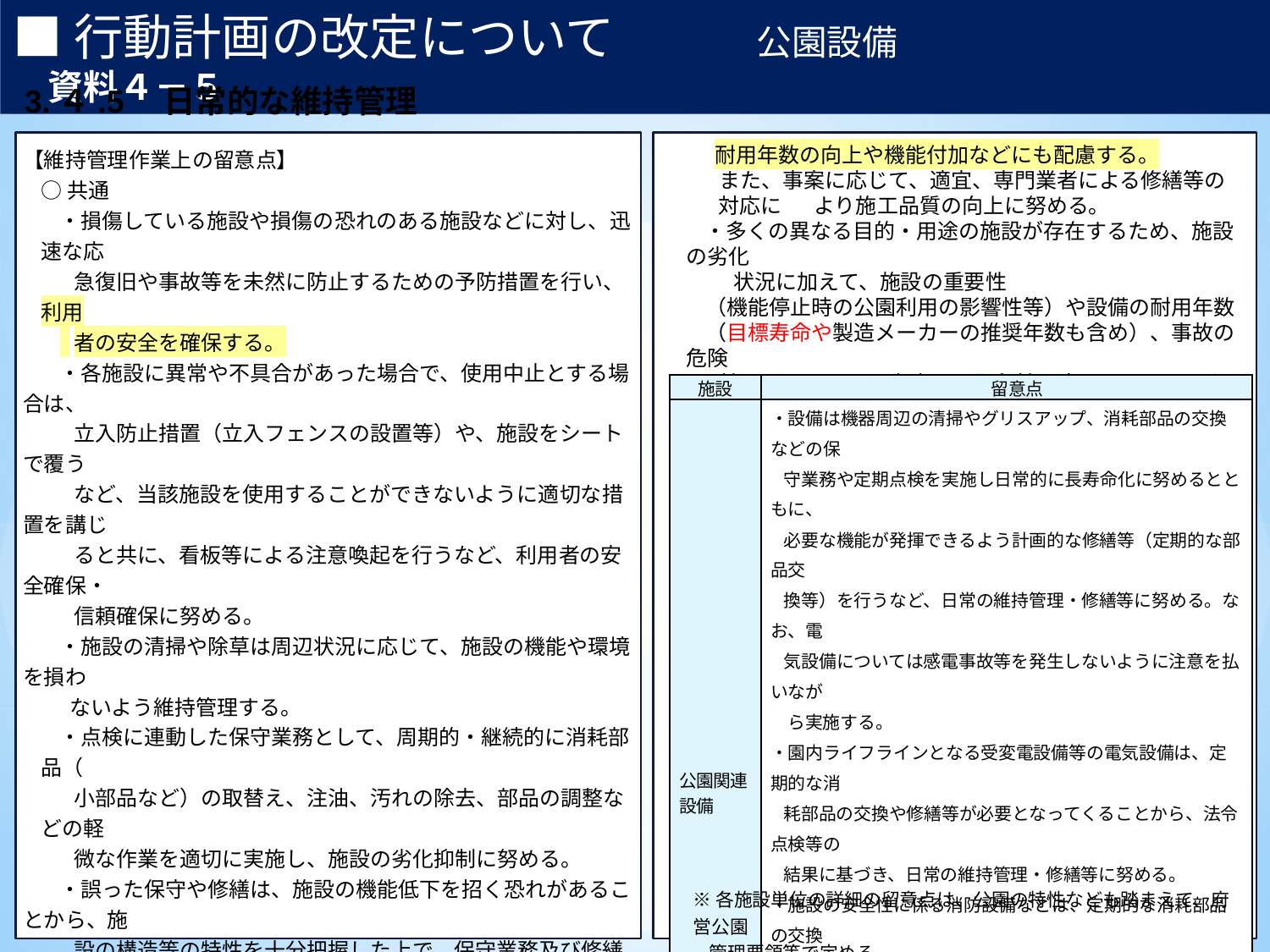

■行動計画の改定について　　　　公園設備　　　　　　　　　　　資料４－５
3.４.5　日常的な維持管理
(1)　基本的な考え方
【補足】	体制は主に行っている実施主体を記載しており、これによらない場合もある。
※1	日常点検の頻度は当該路線により異なり、交通量2万台/日以上の路線では週2回、それ以外では週1回の頻度で実施。
※2	臨時的に行う緊急点検等は必要に応じて随意実施。

【維持管理作業上の留意点】
○共通
・損傷している施設や損傷の恐れのある施設などに対し、迅速な応
  急復旧や事故等を未然に防止するための予防措置を行い、利用
  者の安全を確保する。
・各施設に異常や不具合があった場合で、使用中止とする場合は、
  立入防止措置（立入フェンスの設置等）や、施設をシートで覆う
  など、当該施設を使用することができないように適切な措置を講じ
  ると共に、看板等による注意喚起を行うなど、利用者の安全確保・
  信頼確保に努める。
・施設の清掃や除草は周辺状況に応じて、施設の機能や環境を損わ
 ないよう維持管理する。
・点検に連動した保守業務として、周期的・継続的に消耗部品（
  小部品など）の取替え、注油、汚れの除去、部品の調整などの軽
  微な作業を適切に実施し、施設の劣化抑制に努める。
・誤った保守や修繕は、施設の機能低下を招く恐れがあることから、施
  設の構造等の特性を十分把握した上で、保守業務及び修繕等を
  行う。
・比較的小規模で簡易な作業を行うことで、機能回復は期待できな
  いものの劣化を抑制することができる場合があることから、このような
  作業を計画的かつ継続的に実施することで長寿命化に努める。
・日常的な維持管理において、各種法令に基づいて有資格者を配置
  すると共に、有資格者又は専門業者による法定点検を実施し、必
  要な保守業務や点検結果に基づく修繕等を行う。
・修繕等の際は、単なる原状復旧でなく耐久性に優れた材質への交
  換、利用者の利便性を考えた形状への変更など、適宜、

 耐用年数の向上や機能付加などにも配慮する。
  また、事案に応じて、適宜、専門業者による修繕等の対応に       より施工品質の向上に努める。
・多くの異なる目的・用途の施設が存在するため、施設の劣化
 状況に加えて、施設の重要性
（機能停止時の公園利用の影響性等）や設備の耐用年数
（目標寿命や製造メーカーの推奨年数も含め）、事故の危険
  性、ＬＣＣなどを考慮し、緊急性の高いものから、順次修繕
  等を行う。
| 施設 | 留意点 |
| --- | --- |
| 公園関連設備 | ・設備は機器周辺の清掃やグリスアップ、消耗部品の交換などの保 守業務や定期点検を実施し日常的に長寿命化に努めるとともに、 必要な機能が発揮できるよう計画的な修繕等（定期的な部品交 換等）を行うなど、日常の維持管理・修繕等に努める。なお、電 気設備については感電事故等を発生しないように注意を払いなが ら実施する。 ・園内ライフラインとなる受変電設備等の電気設備は、定期的な消 耗部品の交換や修繕等が必要となってくることから、法令点検等の 結果に基づき、日常の維持管理・修繕等に努める。 ・施設の安全性に係る消防設備などは、定期的な消耗部品の交換 や修繕等が必要となってくることから、法令点検結果に基づき、日 常の維持管理・修繕等に努める。 ・汚水ポンプピットは、定期的な清掃や点検・保守を行うなど、日常的に長寿命化に努める。 ・噴水や水流などの親水設備は、定期的な清掃を行うともに、O- 157などの感染症が発生しやすい夏期において水質検査を行うなど、 衛生管理に努める。 ・排水設備は、定期的に配管内等の清掃を行うなど、日常的に排 水機能の長寿命化に努める。 |

※各施設単位の詳細の留意点は、公園の特性なども踏まえて、府営公園
   管理要領等で定める。
72